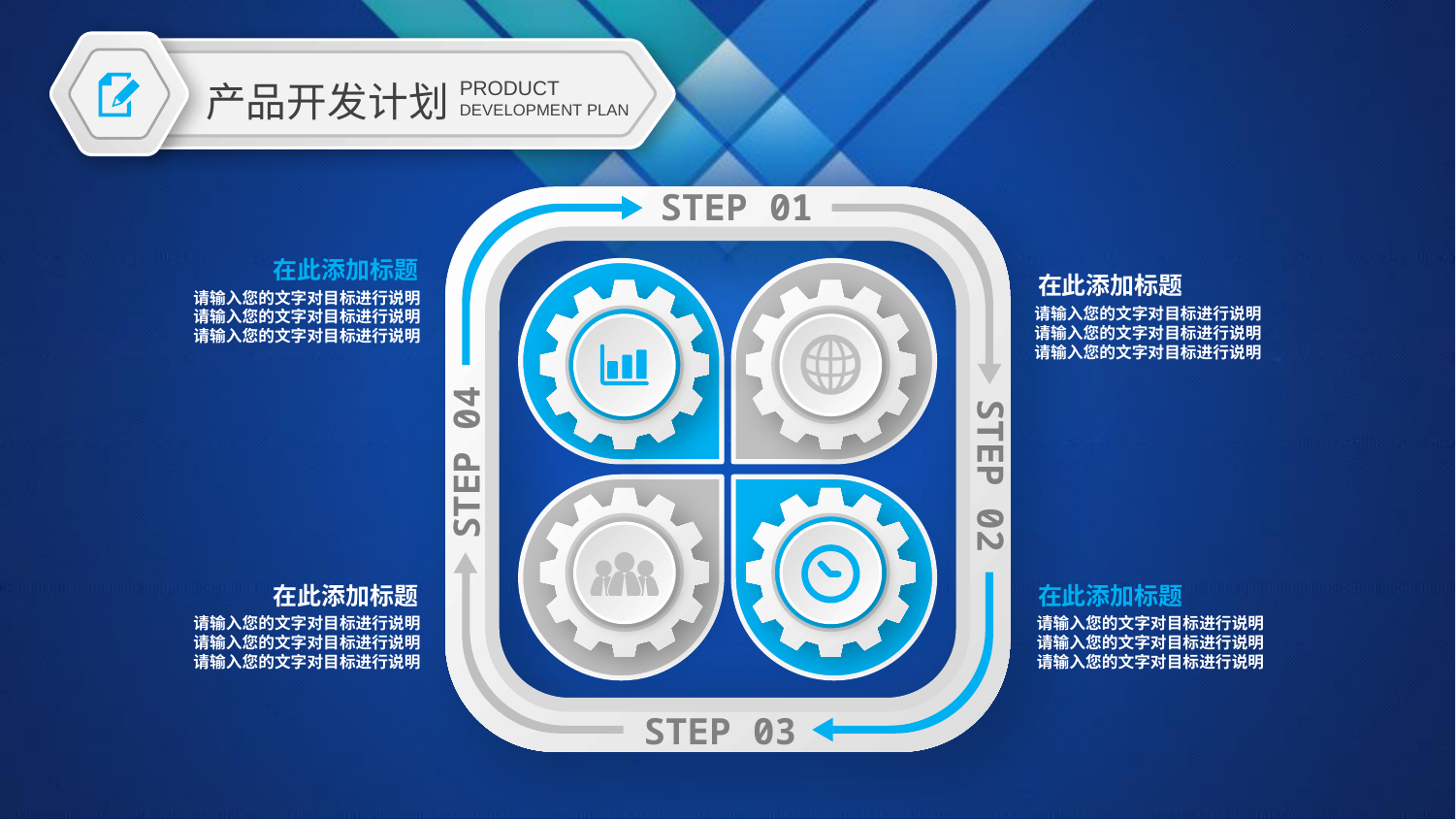

PRODUCT
DEVELOPMENT PLAN
产品开发计划

STEP 01

在此添加标题
请输入您的文字对目标进行说明请输入您的文字对目标进行说明请输入您的文字对目标进行说明

在此添加标题
请输入您的文字对目标进行说明请输入您的文字对目标进行说明请输入您的文字对目标进行说明

STEP 04
STEP 02

在此添加标题
请输入您的文字对目标进行说明请输入您的文字对目标进行说明请输入您的文字对目标进行说明
在此添加标题
请输入您的文字对目标进行说明请输入您的文字对目标进行说明请输入您的文字对目标进行说明
STEP 03